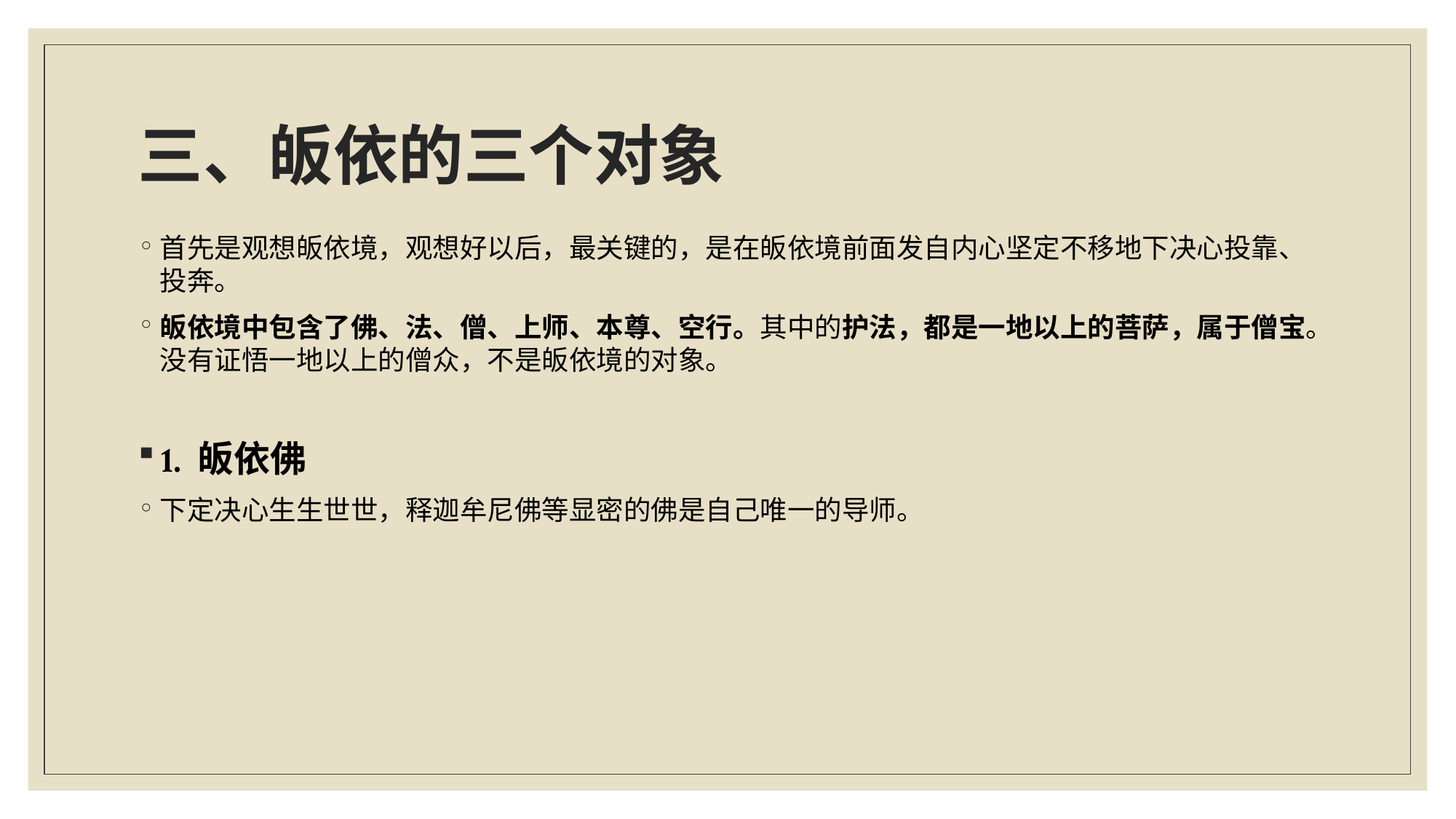

# 三、皈依的三个对象
首先是观想皈依境，观想好以后，最关键的，是在皈依境前面发自内心坚定不移地下决心投靠、投奔。
皈依境中包含了佛、法、僧、上师、本尊、空行。其中的护法，都是一地以上的菩萨，属于僧宝。没有证悟一地以上的僧众，不是皈依境的对象。

1. 皈依佛
下定决心生生世世，释迦牟尼佛等显密的佛是自己唯一的导师。